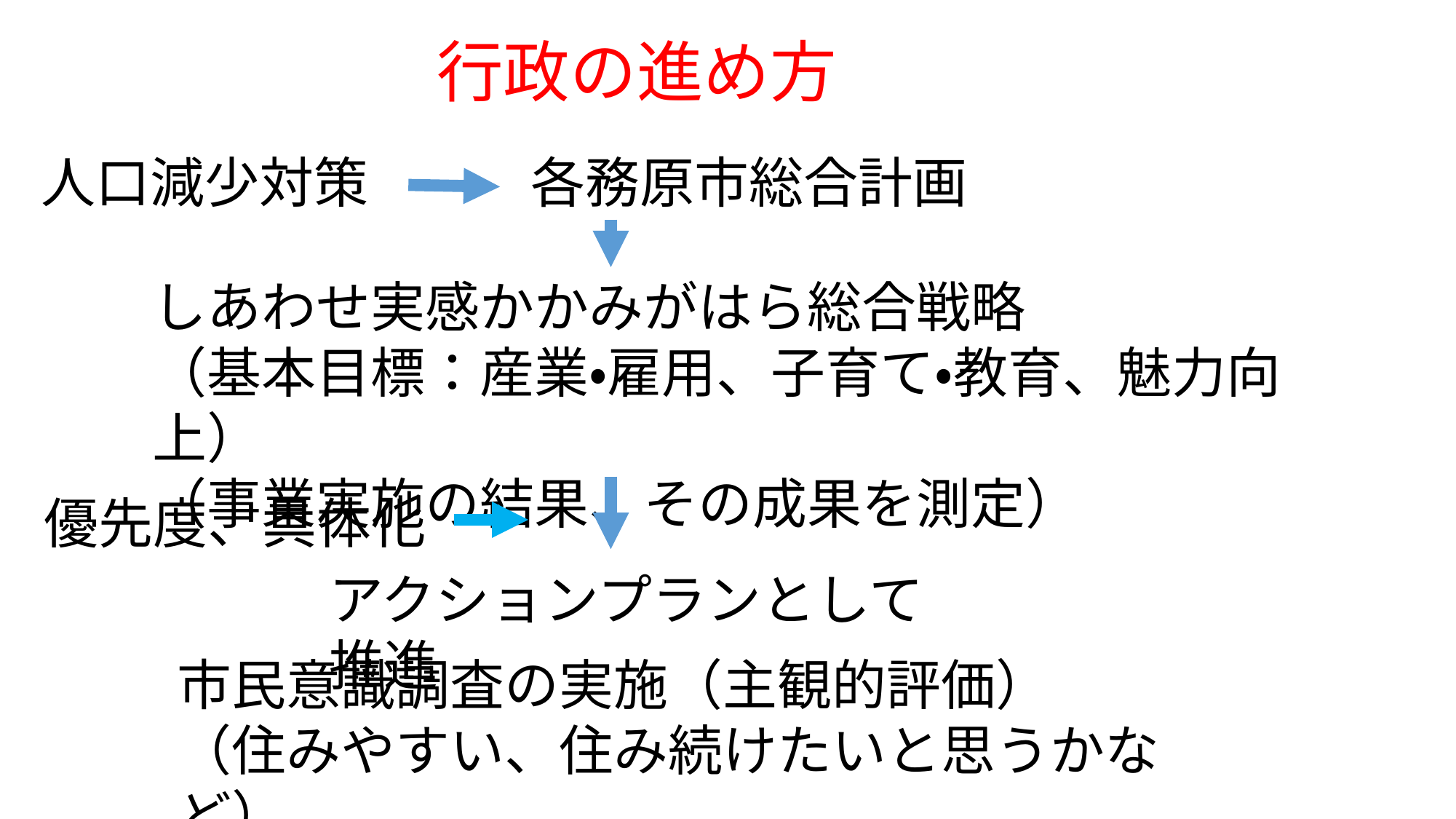

行政の進め方
各務原市総合計画
人口減少対策
しあわせ実感かかみがはら総合戦略
（基本目標：産業・雇用、子育て・教育、魅力向上）
（事業実施の結果、その成果を測定）
優先度、具体化
アクションプランとして推進
市民意識調査の実施（主観的評価）
（住みやすい、住み続けたいと思うかなど）